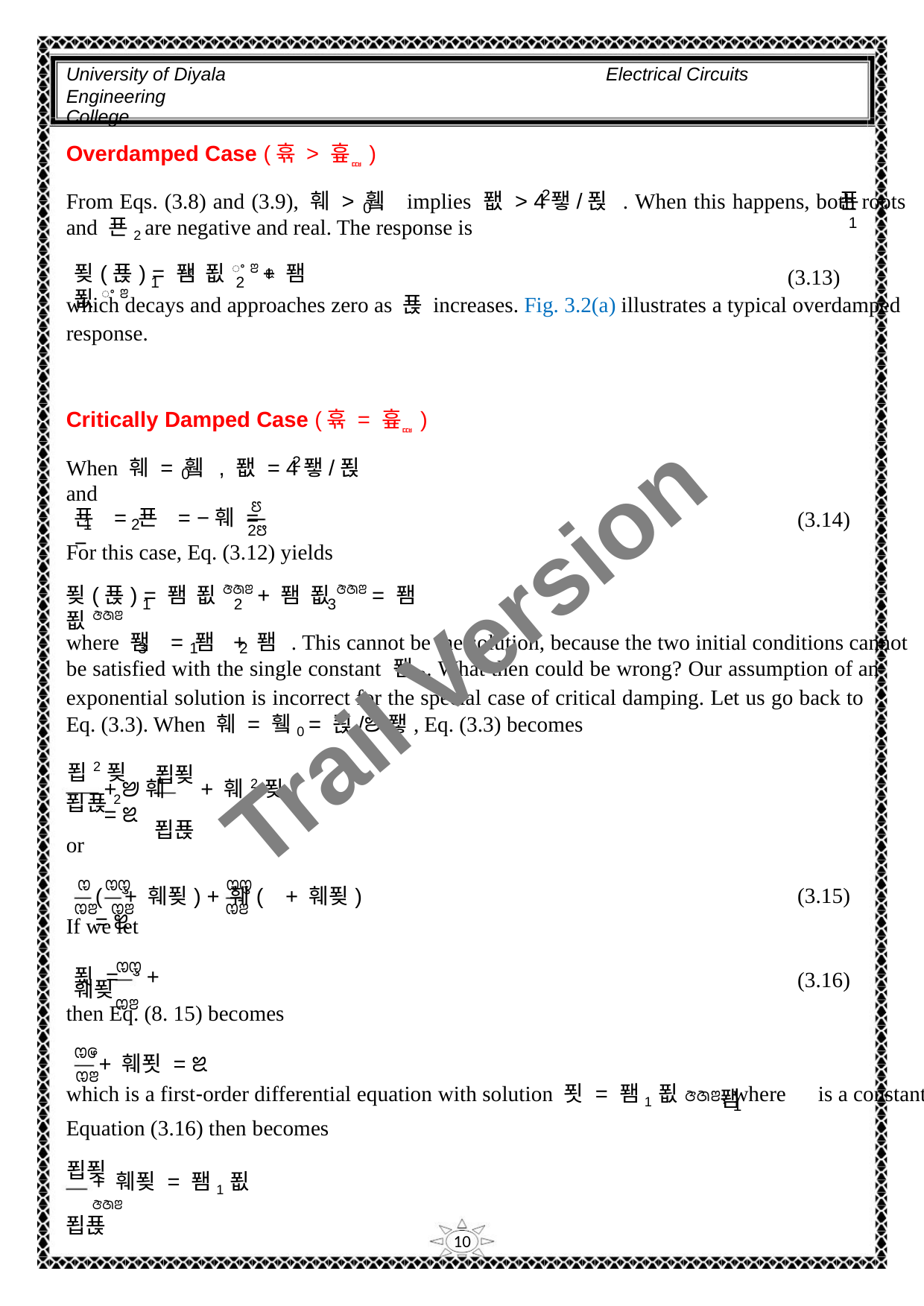

University of Diyala
Engineering College
Electrical Circuits
Overdamped Case (휶 > 흎ퟎ)
2
From Eqs. (3.8) and (3.9), 훼 > 휔 implies 퐶 > 4퐿/푅 . When this happens, both roots
푠
1
0
and 푠2 are negative and real. The response is
푖(푡) = 퐴 푒ꢀ ꢂ + 퐴 푒ꢀ ꢂ
(3.13)
ꢁ
ꢃ
1
2
which decays and approaches zero as 푡 increases. Fig. 3.2(a) illustrates a typical overdamped
response.
Critically Damped Case (휶 = 흎ퟎ)
2
When 훼 = 휔 , 퐶 = 4퐿/푅 and
0
ꢄ
푠 = 푠 = −훼 = −
(3.14)
1
2
2ꢅ
For this case, Eq. (3.12) yields
푖(푡) = 퐴 푒ꢆꢇꢂ + 퐴 푒ꢆꢇꢂ = 퐴 푒ꢆꢇꢂ
Trail Version
Trail Version
Trail Version
Trail Version
Trail Version
Trail Version
Trail Version
Trail Version
Trail Version
Trail Version
Trail Version
Trail Version
Trail Version
1
2
3
where 퐴 = 퐴 + 퐴 . This cannot be the solution, because the two initial conditions cannot
3
1
2
be satisfied with the single constant 퐴3. What then could be wrong? Our assumption of an
exponential solution is incorrect for the special case of critical damping. Let us go back to
Eq. (3.3). When 훼 = 휔0 = 푅/ꢈ퐿, Eq. (3.3) becomes
푑2푖
푑푡2
푑푖
+ ꢈ훼 + 훼2푖 = ꢉ
푑푡
or
ꢊ
ꢊꢋ
ꢊꢋ
( + 훼푖) + 훼( + 훼푖) = ꢉ
(3.15)
(3.16)
ꢊꢂ ꢊꢂ
If we let
ꢊꢂ
ꢊꢋ
푓 = + 훼푖
ꢊꢂ
then Eq. (8. 15) becomes
ꢊꢌ
+ 훼푓 = ꢉ
ꢊꢂ
which is a first‐order differential equation with solution 푓 = 퐴1푒ꢆꢇꢂ, where is a constant.
퐴
1
Equation (3.16) then becomes
푑푖
+ 훼푖 = 퐴1푒ꢆꢇꢂ
푑푡
10